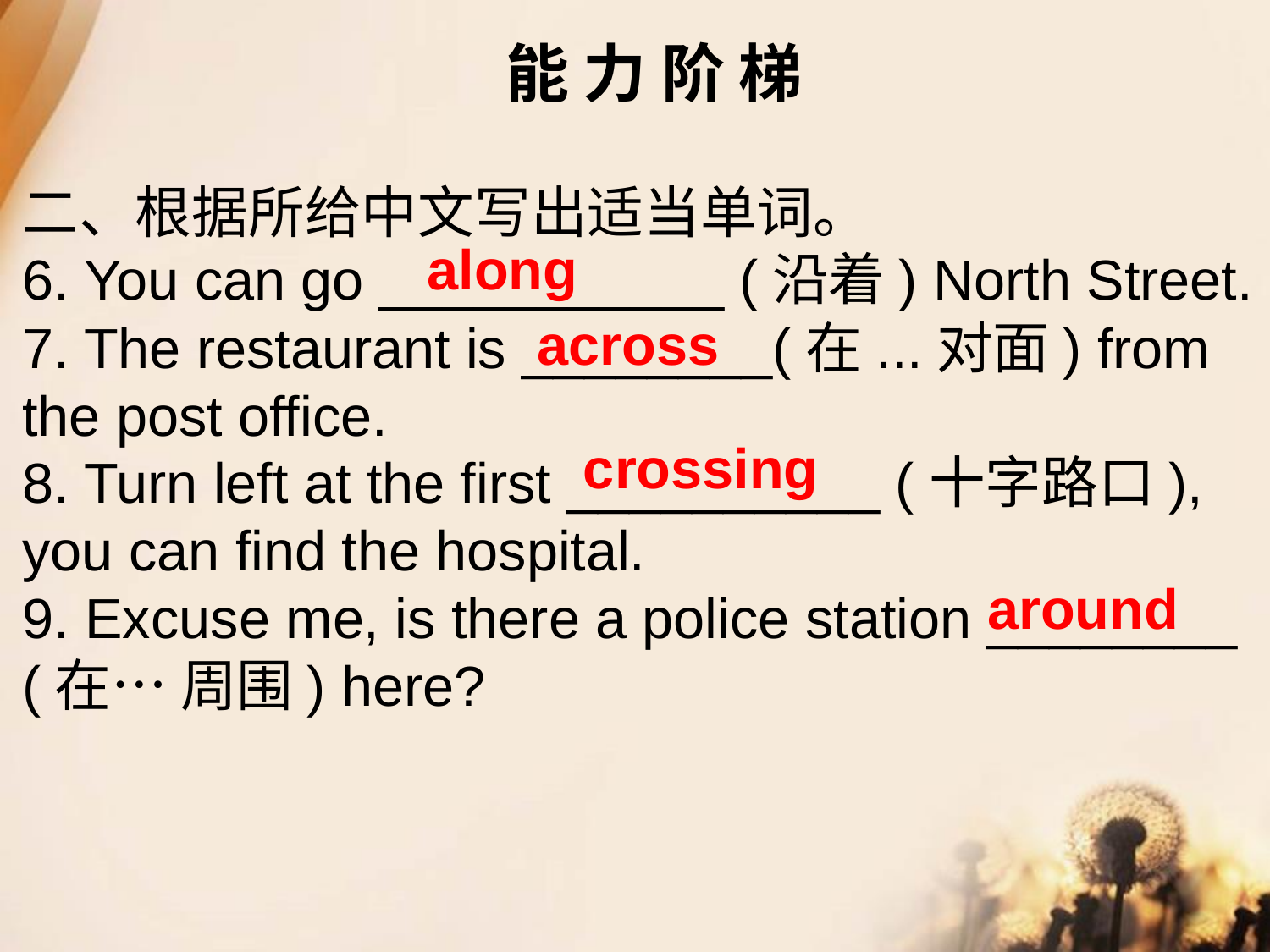

能 力 阶 梯
二、根据所给中文写出适当单词。
6. You can go ___________ (沿着) North Street.
7. The restaurant is ________(在...对面) from the post office.
8. Turn left at the first __________ (十字路口), you can find the hospital.
9. Excuse me, is there a police station ________ (在… 周围) here?
along
across
crossing
around